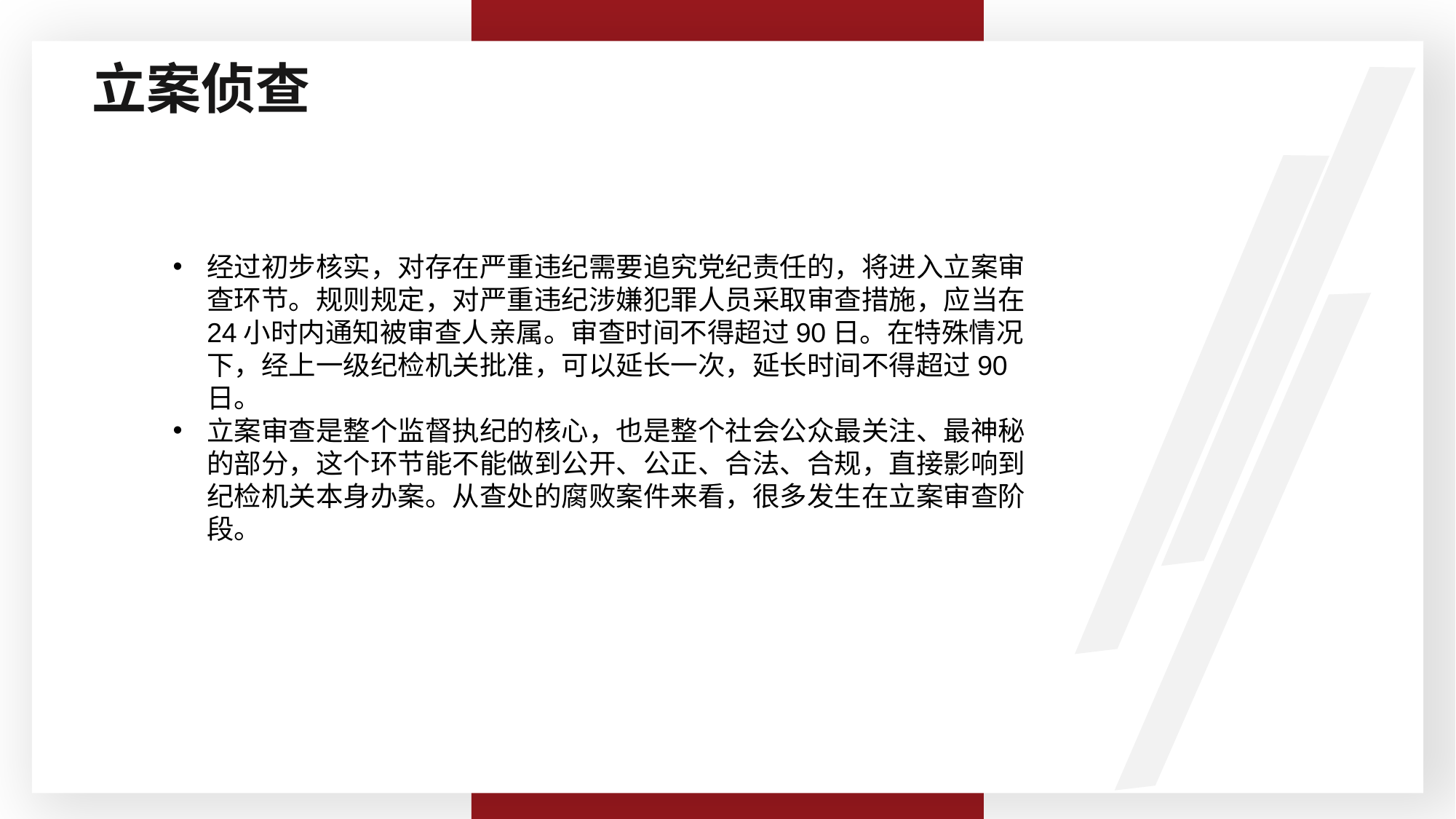

经过初步核实，对存在严经过初步核实，对存在严重违纪需要追究党纪责任的，将进入立案审查环节。规则规定，对严重违纪涉嫌犯罪人员采取审查措施，应当在24小时内通知被审查人亲属。审查时间不得超过90日。在特殊情况下，经上一级纪检机关批准，可以延长一次，延长时间不得超过90日。
3.立案审查是整个监督执纪的核心，也是整个社会公众最关注、最神秘的部分，这个环节能不能做到公开、公正、合法、合规，直接影响到纪检机关本身办案。从查处的腐败案件来看，很多发生在立案审查阶段。重违纪需要追究党纪责任的，将进入立案审查环节。规则规定，对严重违纪涉嫌犯罪人员采取审查措施，应当在24小时内通知被审查人亲属。审查时间不得超过90日。在特殊情况下，经上一级纪检机关批准，可以延长一次，延长时间不得超过90日。
3.立案审查是整个监督执纪的核心，也是整个社会公众最关注、最神秘的部分，这个环节能不能做到公开、公正、合法、合规，直接影响到纪检机关本身办案。从查处的腐败案件来看，很多发生在立案审查阶段。
立案侦查

经过初步核实，对存在严重违纪需要追究党纪责任的，将进入立案审查环节。规则规定，对严重违纪涉嫌犯罪人员采取审查措施，应当在24小时内通知被审查人亲属。审查时间不得超过90日。在特殊情况下，经上一级纪检机关批准，可以延长一次，延长时间不得超过90日。
立案审查是整个监督执纪的核心，也是整个社会公众最关注、最神秘的部分，这个环节能不能做到公开、公正、合法、合规，直接影响到纪检机关本身办案。从查处的腐败案件来看，很多发生在立案审查阶段。